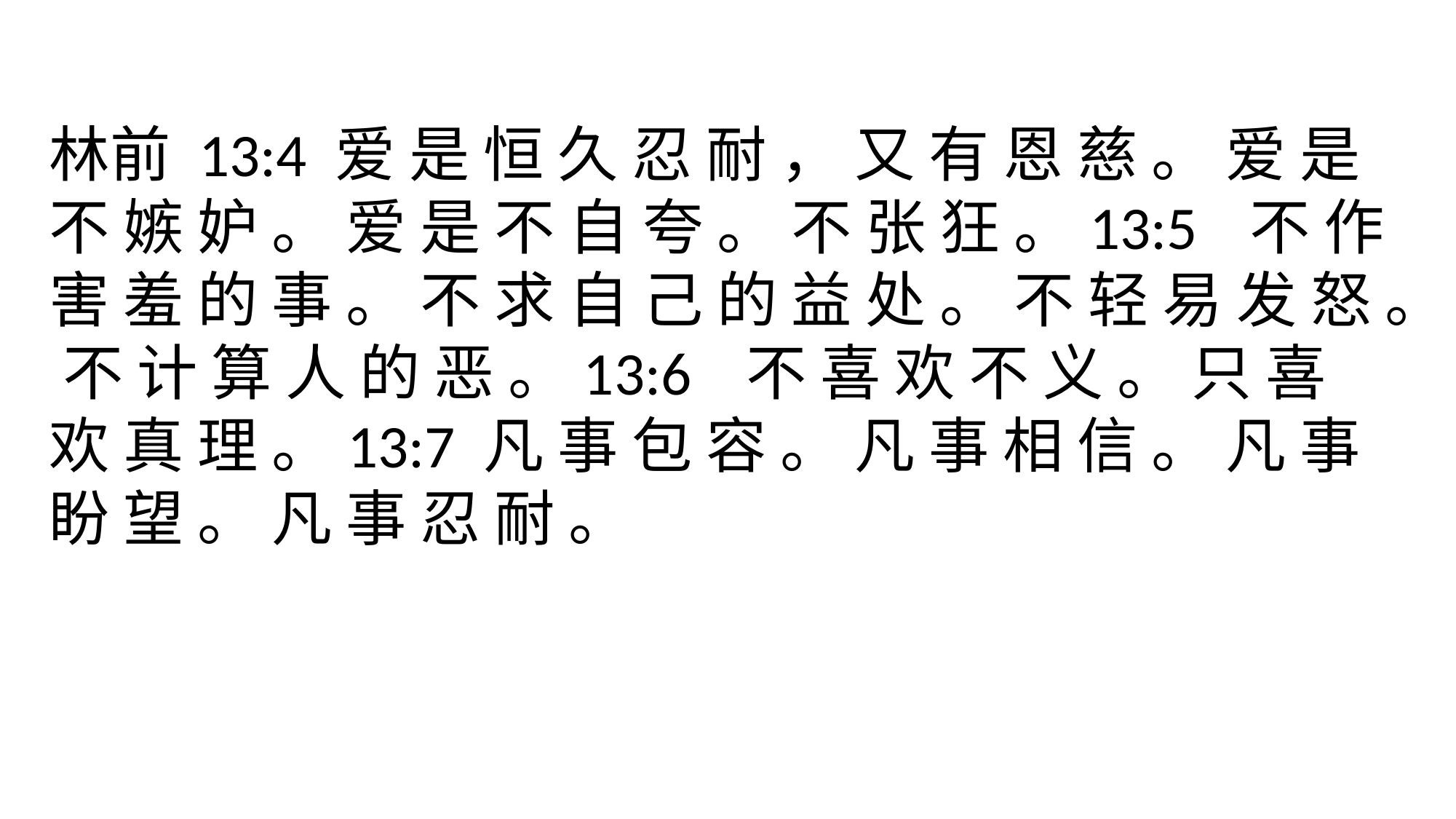

林前 13:4 爱 是 恒 久 忍 耐 ， 又 有 恩 慈 。 爱 是 不 嫉 妒 。 爱 是 不 自 夸 。 不 张 狂 。13:5	不 作 害 羞 的 事 。 不 求 自 己 的 益 处 。 不 轻 易 发 怒 。 不 计 算 人 的 恶 。13:6	  不 喜 欢 不 义 。 只 喜 欢 真 理 。13:7 凡 事 包 容 。 凡 事 相 信 。 凡 事 盼 望 。 凡 事 忍 耐 。